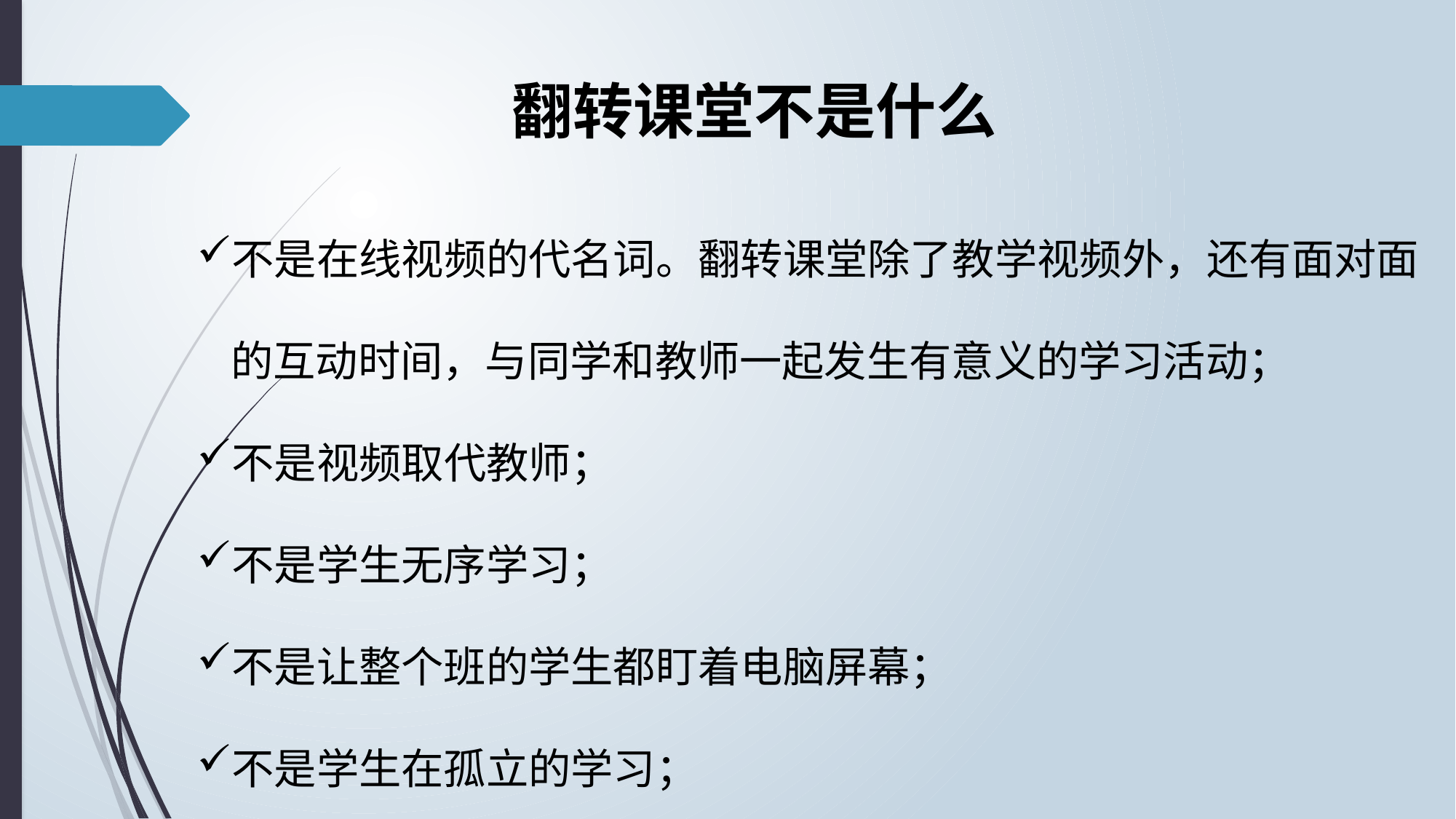

翻转课堂不是什么
不是在线视频的代名词。翻转课堂除了教学视频外，还有面对面的互动时间，与同学和教师一起发生有意义的学习活动；
不是视频取代教师；
不是学生无序学习；
不是让整个班的学生都盯着电脑屏幕；
不是学生在孤立的学习；